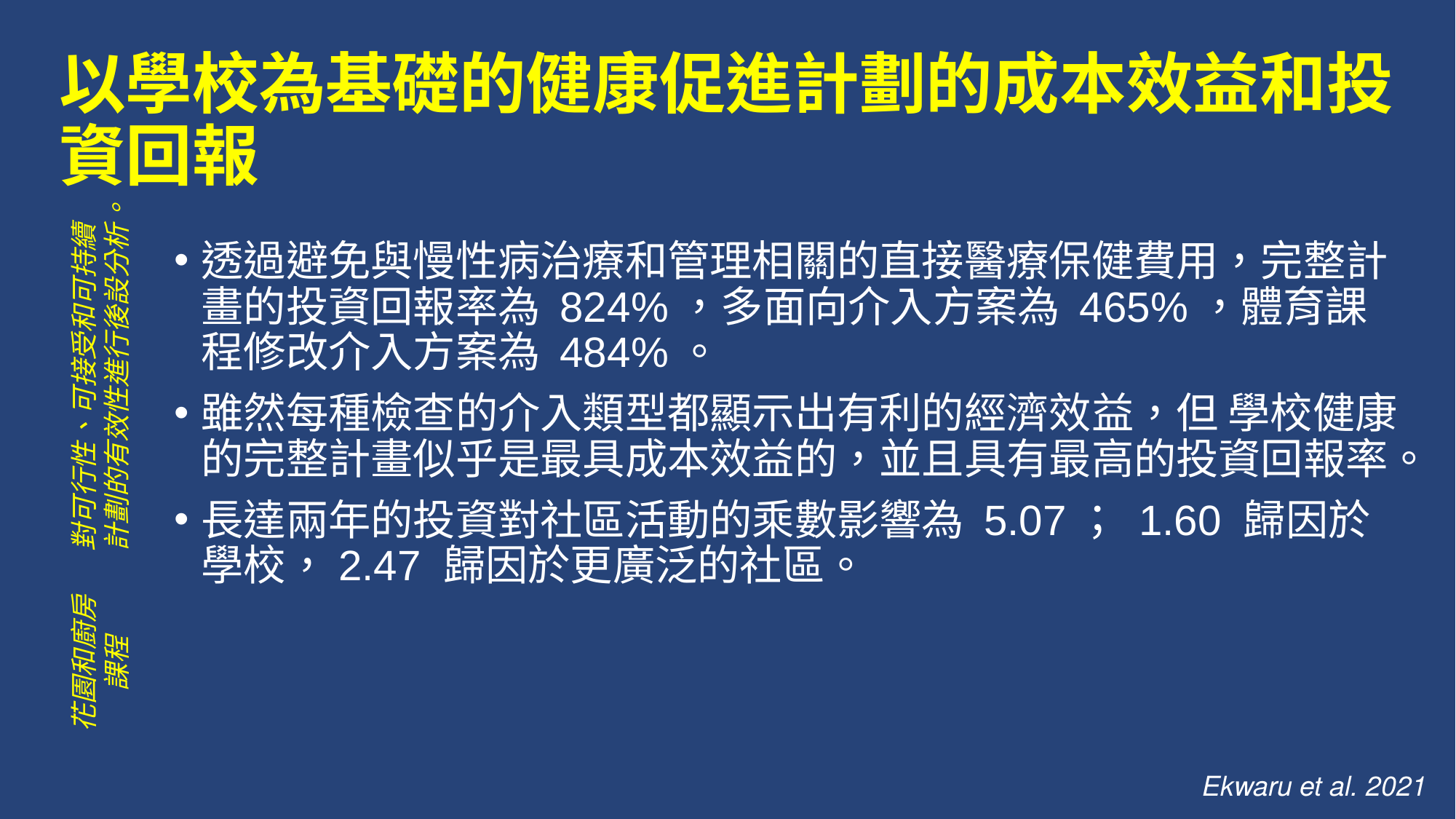

# 以學校為基礎的健康促進計劃的成本效益和投資回報
透過避免與慢性病治療和管理相關的直接醫療保健費用，完整計畫的投資回報率為 824%，多面向介入方案為 465%，體育課程修改介入方案為 484%。
雖然每種檢查的介入類型都顯示出有利的經濟效益，但 學校健康的完整計畫似乎是最具成本效益的，並且具有最高的投資回報率。
長達兩年的投資對社區活動的乘數影響為 5.07； 1.60 歸因於學校，2.47 歸因於更廣泛的社區。
對可行性、可接受和可持續計劃的有效性進行後設分析。
花園和廚房課程
Ekwaru et al. 2021